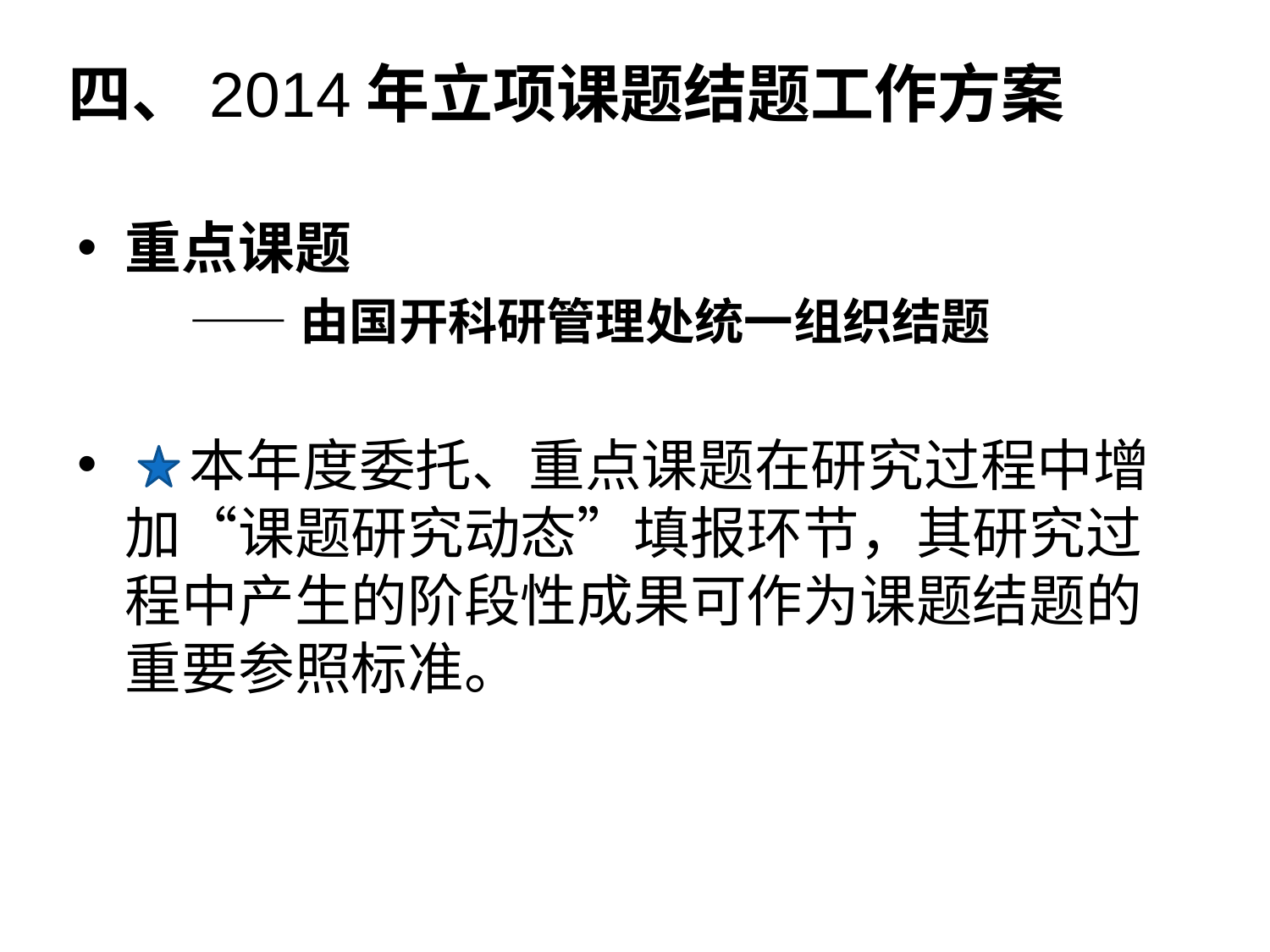

# 四、2014年立项课题结题工作方案
重点课题
          ——由国开科研管理处统一组织结题

    本年度委托、重点课题在研究过程中增加“课题研究动态”填报环节，其研究过程中产生的阶段性成果可作为课题结题的重要参照标准。